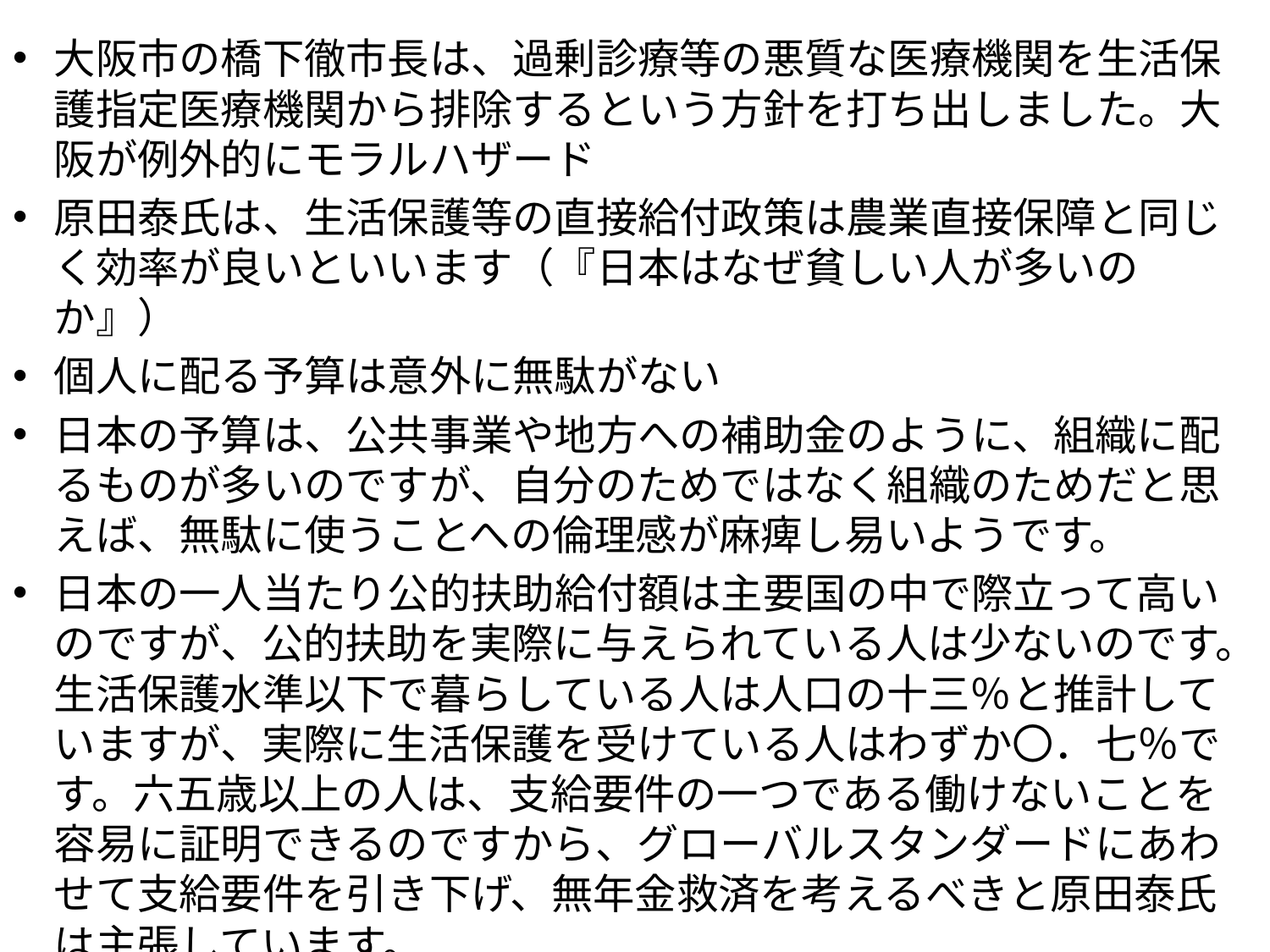

大阪市の橋下徹市長は、過剰診療等の悪質な医療機関を生活保護指定医療機関から排除するという方針を打ち出しました。大阪が例外的にモラルハザード
原田泰氏は、生活保護等の直接給付政策は農業直接保障と同じく効率が良いといいます（『日本はなぜ貧しい人が多いのか』）
個人に配る予算は意外に無駄がない
日本の予算は、公共事業や地方への補助金のように、組織に配るものが多いのですが、自分のためではなく組織のためだと思えば、無駄に使うことへの倫理感が麻痺し易いようです。
日本の一人当たり公的扶助給付額は主要国の中で際立って高いのですが、公的扶助を実際に与えられている人は少ないのです。生活保護水準以下で暮らしている人は人口の十三％と推計していますが、実際に生活保護を受けている人はわずか〇．七％です。六五歳以上の人は、支給要件の一つである働けないことを容易に証明できるのですから、グローバルスタンダードにあわせて支給要件を引き下げ、無年金救済を考えるべきと原田泰氏は主張しています。